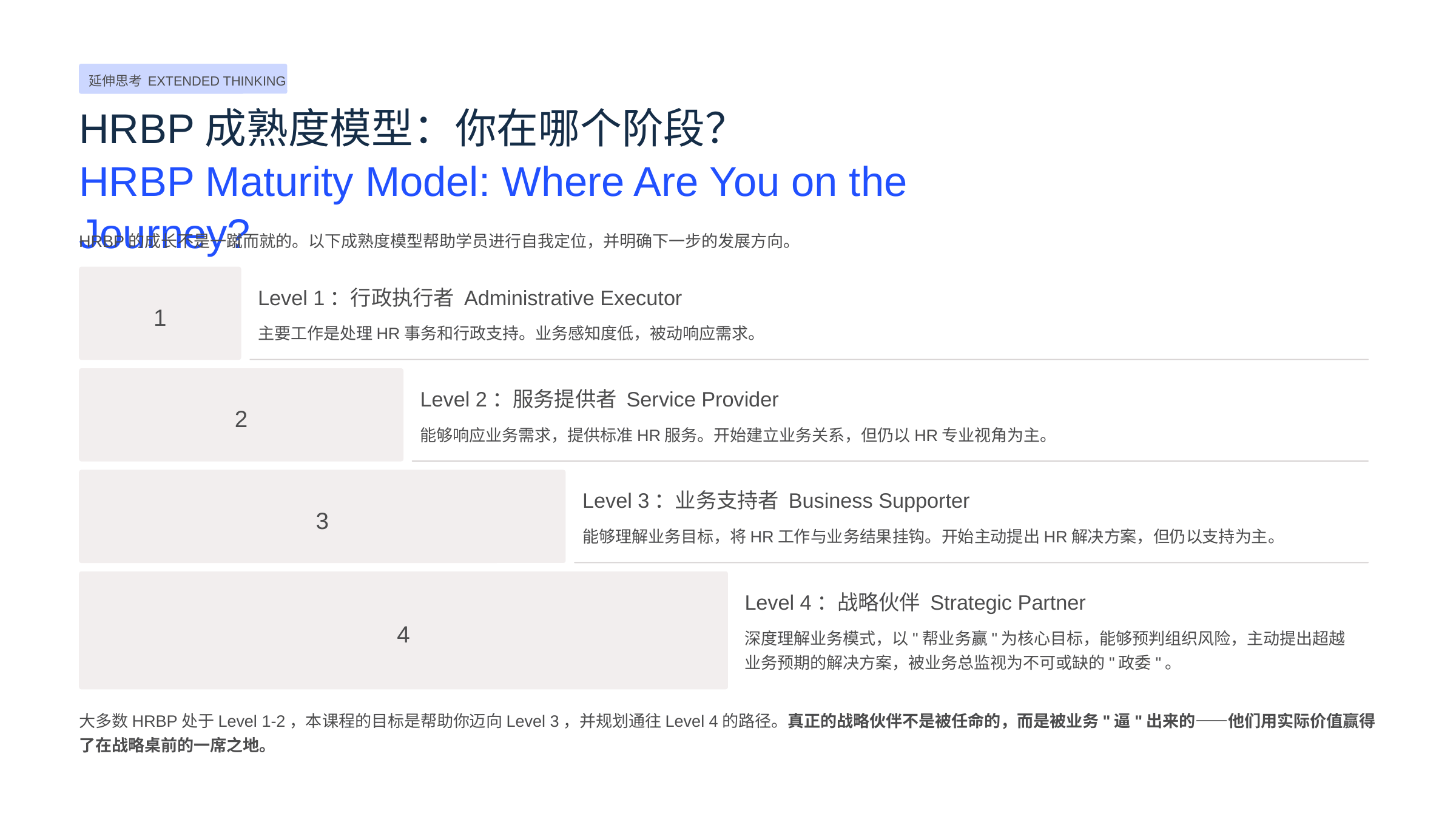

延伸思考 EXTENDED THINKING
HRBP成熟度模型：你在哪个阶段？
HRBP Maturity Model: Where Are You on the Journey?
HRBP的成长不是一蹴而就的。以下成熟度模型帮助学员进行自我定位，并明确下一步的发展方向。

Level 1：行政执行者 Administrative Executor
1
主要工作是处理HR事务和行政支持。业务感知度低，被动响应需求。

Level 2：服务提供者 Service Provider
2
能够响应业务需求，提供标准HR服务。开始建立业务关系，但仍以HR专业视角为主。

Level 3：业务支持者 Business Supporter
3
能够理解业务目标，将HR工作与业务结果挂钩。开始主动提出HR解决方案，但仍以支持为主。

Level 4：战略伙伴 Strategic Partner
4
深度理解业务模式，以"帮业务赢"为核心目标，能够预判组织风险，主动提出超越业务预期的解决方案，被业务总监视为不可或缺的"政委"。
大多数HRBP处于Level 1-2，本课程的目标是帮助你迈向Level 3，并规划通往Level 4的路径。真正的战略伙伴不是被任命的，而是被业务"逼"出来的——他们用实际价值赢得了在战略桌前的一席之地。